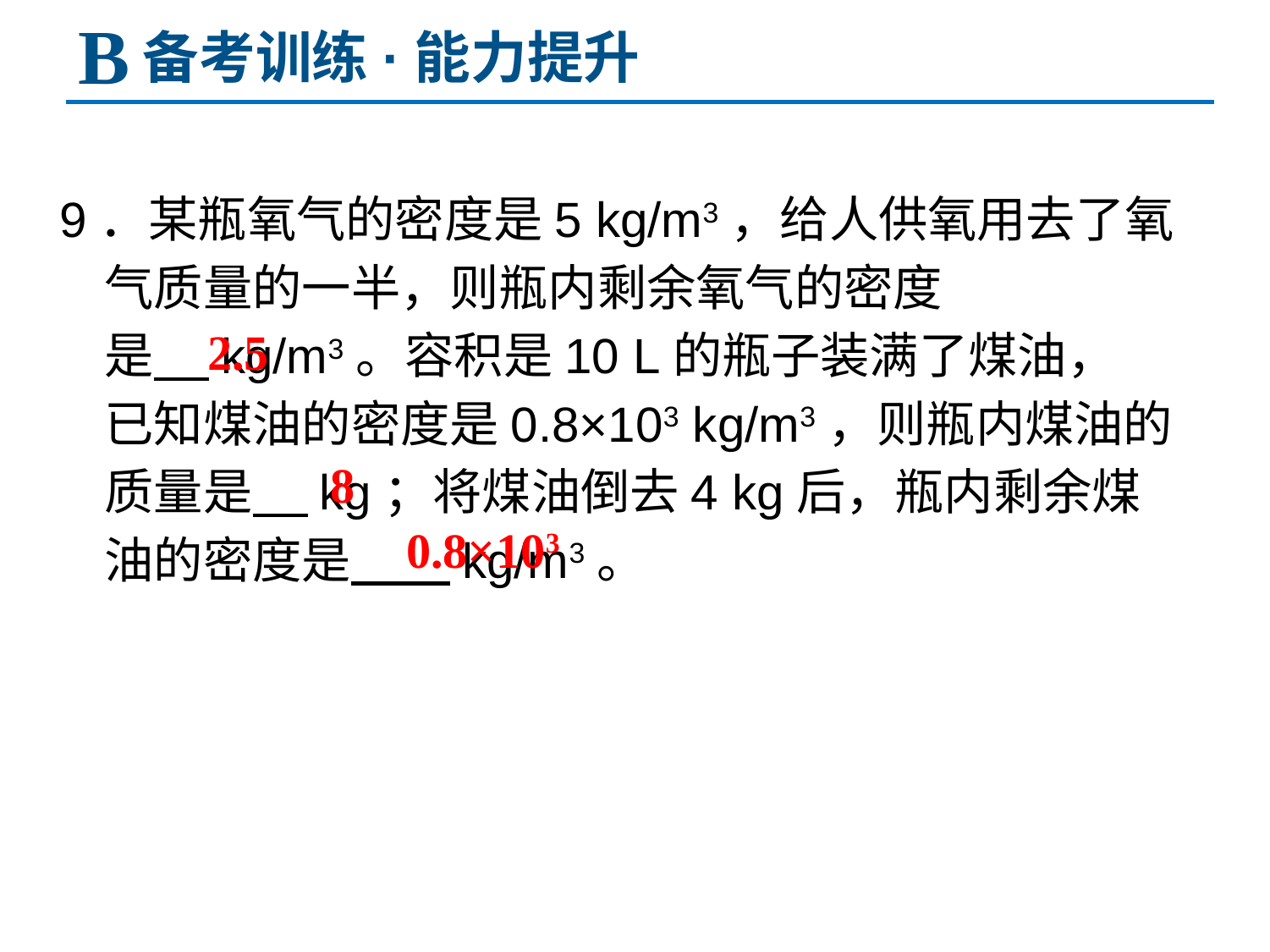

B
备考训练·能力提升
9．某瓶氧气的密度是5 kg/m3，给人供氧用去了氧
   气质量的一半，则瓶内剩余氧气的密度
   是     kg/m3。容积是10 L的瓶子装满了煤油，
   已知煤油的密度是0.8×103 kg/m3，则瓶内煤油的
   质量是     kg；将煤油倒去4 kg后，瓶内剩余煤
   油的密度是         kg/m3。
2.5
8
0.8×103